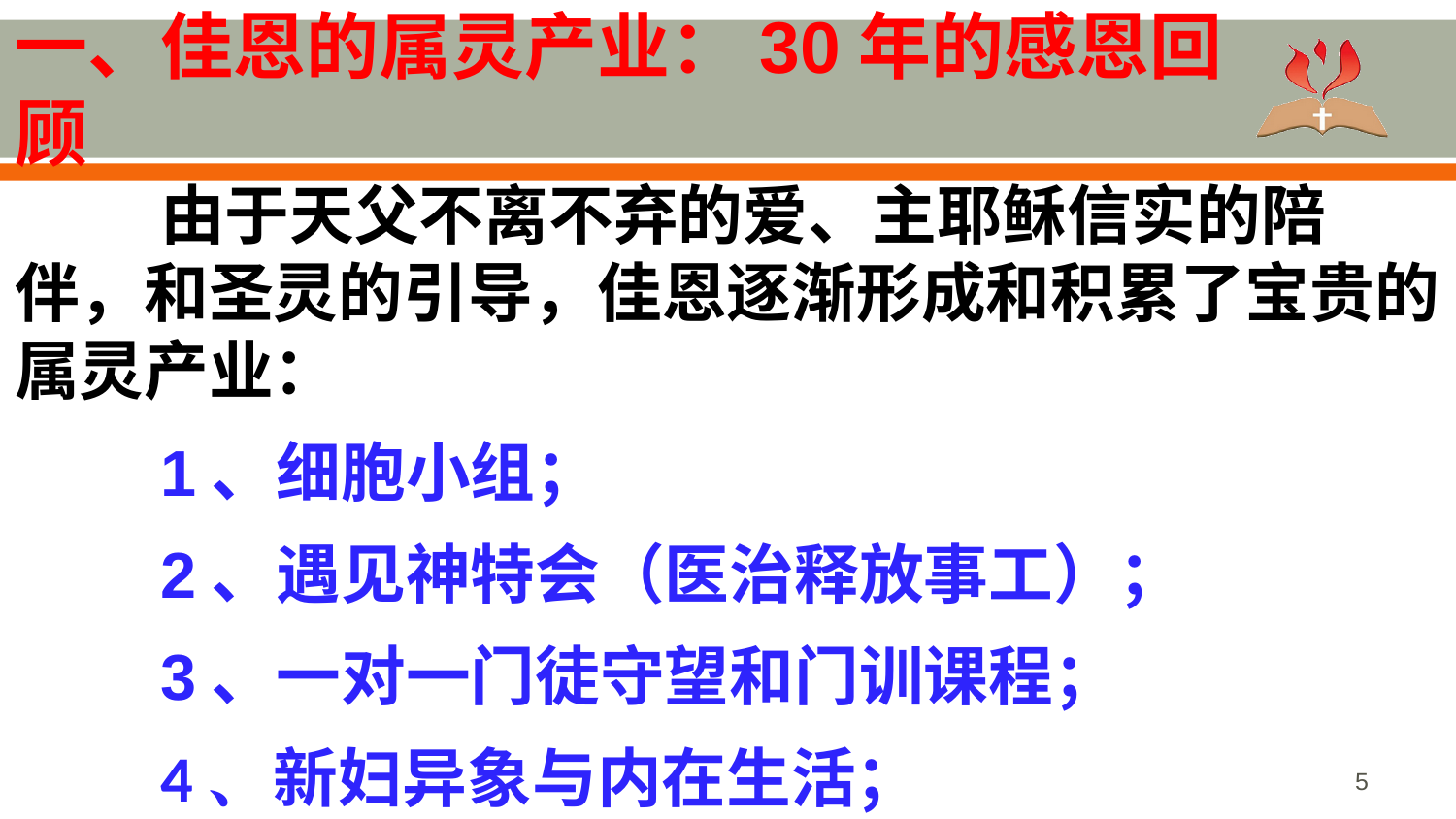

# 一、佳恩的属灵产业：30年的感恩回顾
由于天父不离不弃的爱、主耶稣信实的陪伴，和圣灵的引导，佳恩逐渐形成和积累了宝贵的属灵产业：
1、细胞小组；
2、遇见神特会（医治释放事工）；
3、一对一门徒守望和门训课程；
4、新妇异象与内在生活；

5